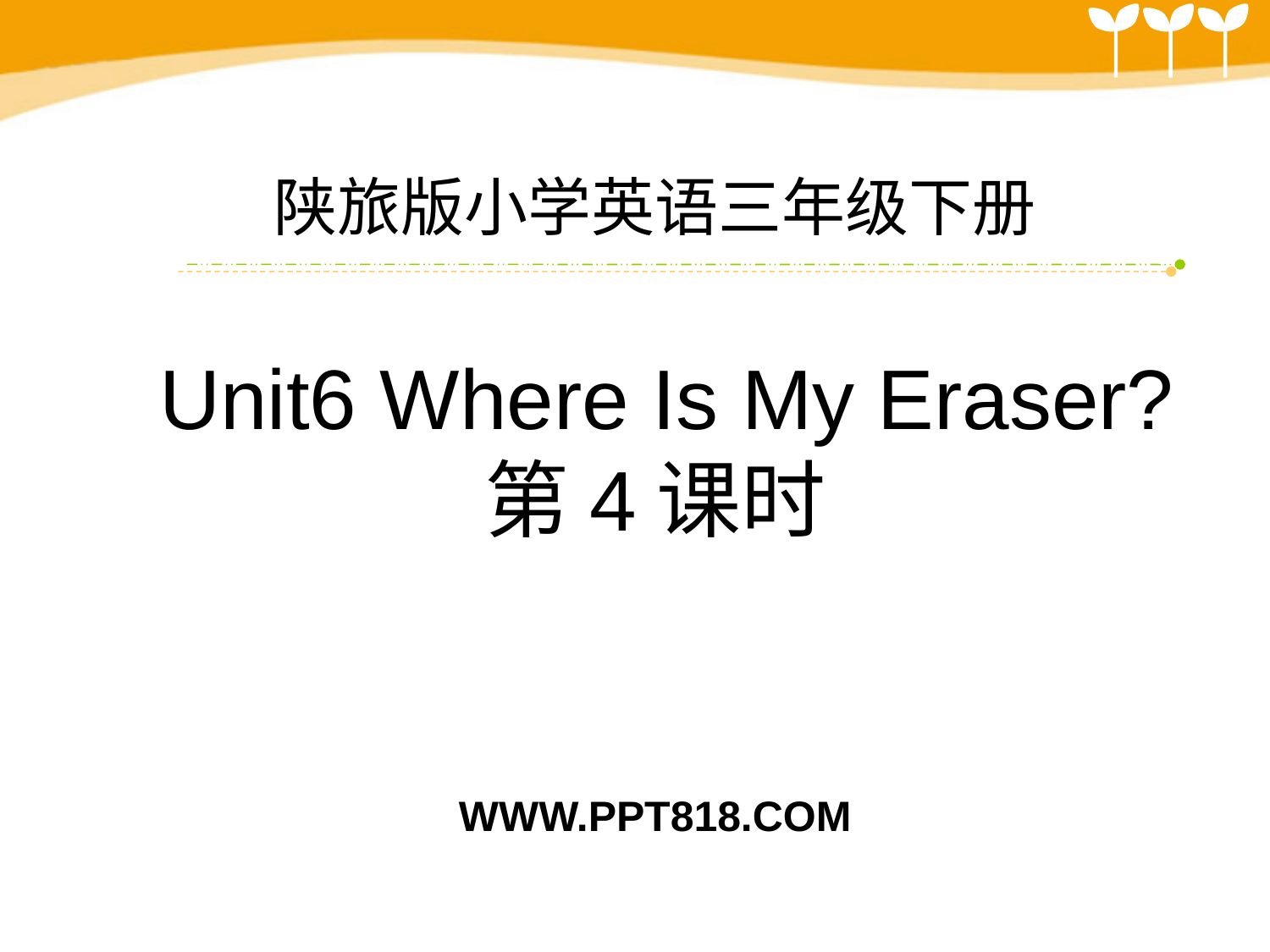

陕旅版小学英语三年级下册
 Unit6 Where Is My Eraser?
第4课时

WWW.PPT818.COM